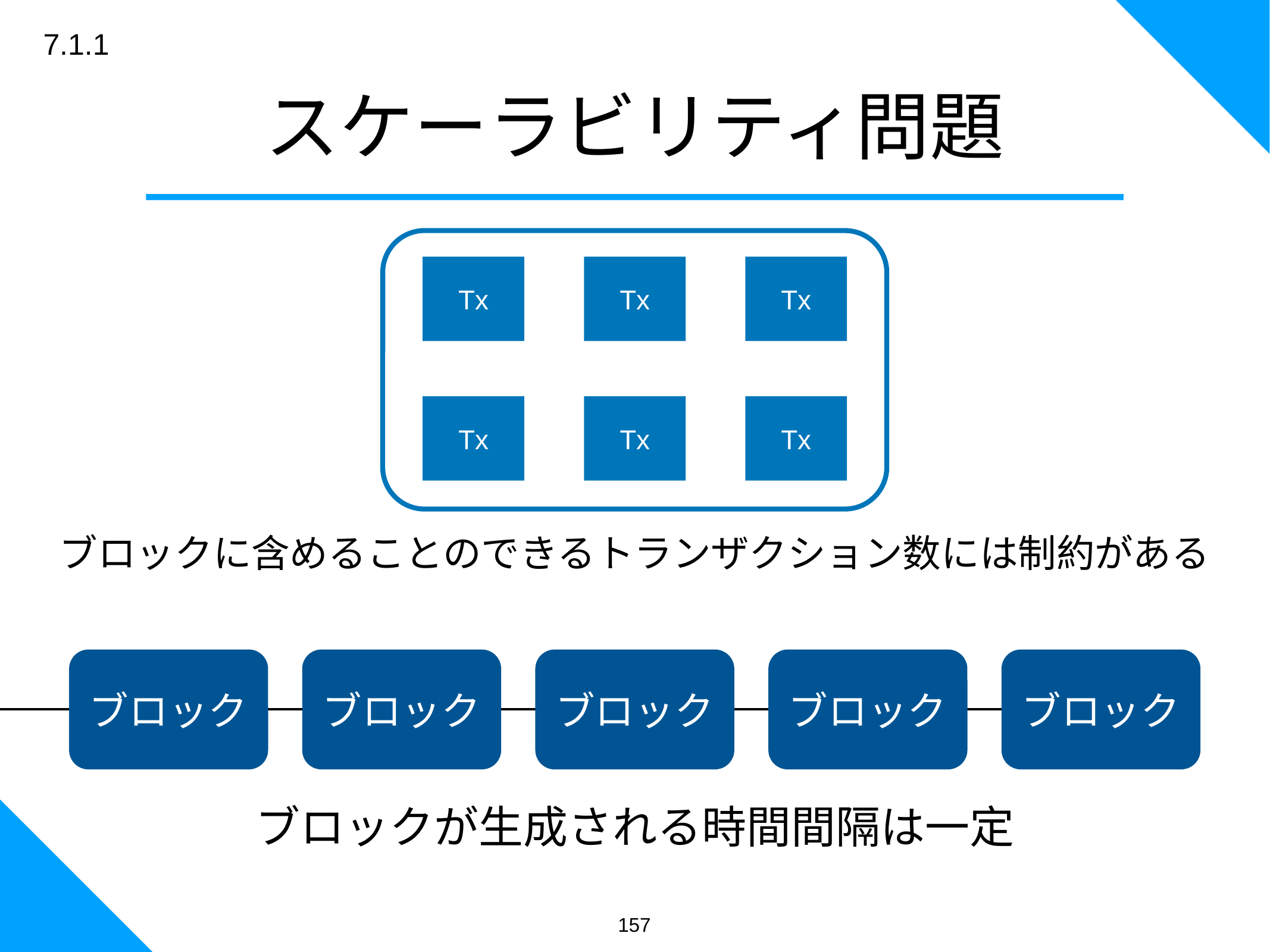

7.1.1
スケーラビリティ問題

Tx
Tx
Tx
Tx
Tx
Tx
ブロックに含めることのできるトランザクション数には制約がある

ブロック
ブロック
ブロック
ブロック
ブロック

ブロックが生成される時間間隔は一定
157